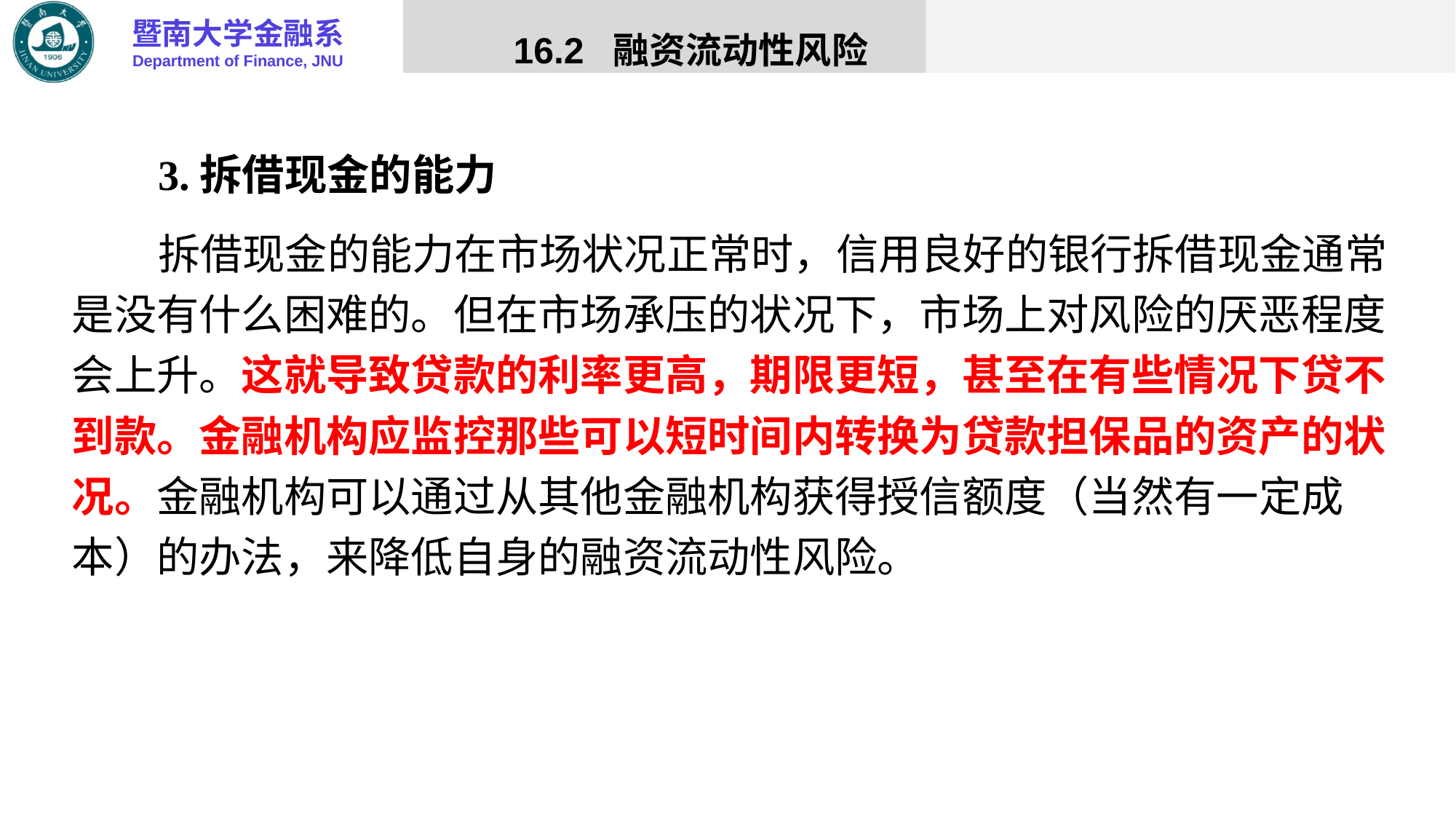

16.2  融资流动性风险
3.拆借现金的能力
拆借现金的能力在市场状况正常时，信用良好的银行拆借现金通常是没有什么困难的。但在市场承压的状况下，市场上对风险的厌恶程度会上升。这就导致贷款的利率更高，期限更短，甚至在有些情况下贷不到款。金融机构应监控那些可以短时间内转换为贷款担保品的资产的状况。金融机构可以通过从其他金融机构获得授信额度（当然有一定成本）的办法，来降低自身的融资流动性风险。